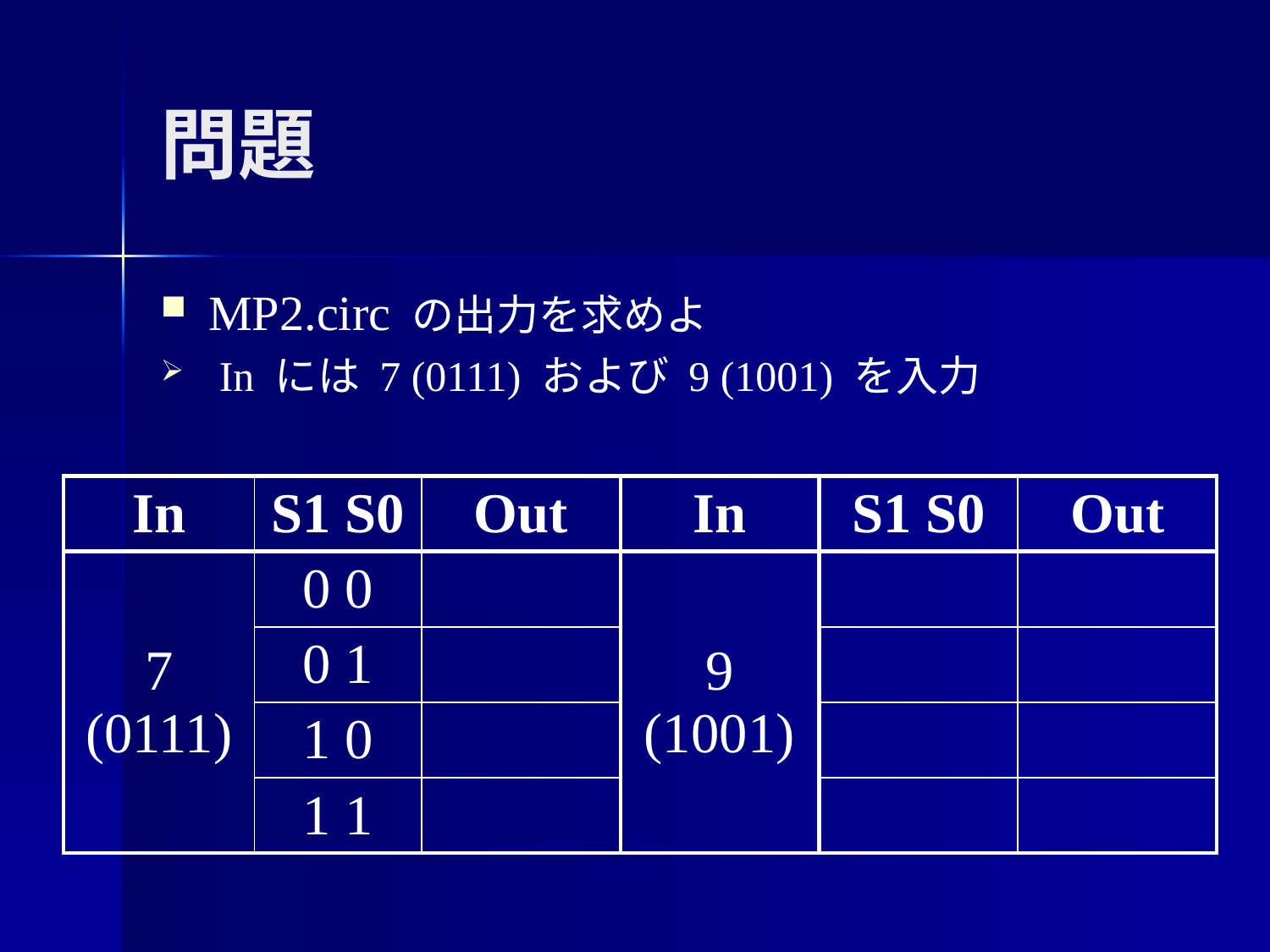

# 問題
MP2.circ の出力を求めよ
 In には 7 (0111) および 9 (1001) を入力
| In | S1 S0 | Out | In | S1 S0 | Out |
| --- | --- | --- | --- | --- | --- |
| 7 (0111) | 0 0 |  | 9 (1001) |  |  |
|  | 0 1 |  |  |  |  |
|  | 1 0 |  |  |  |  |
|  | 1 1 |  |  |  |  |